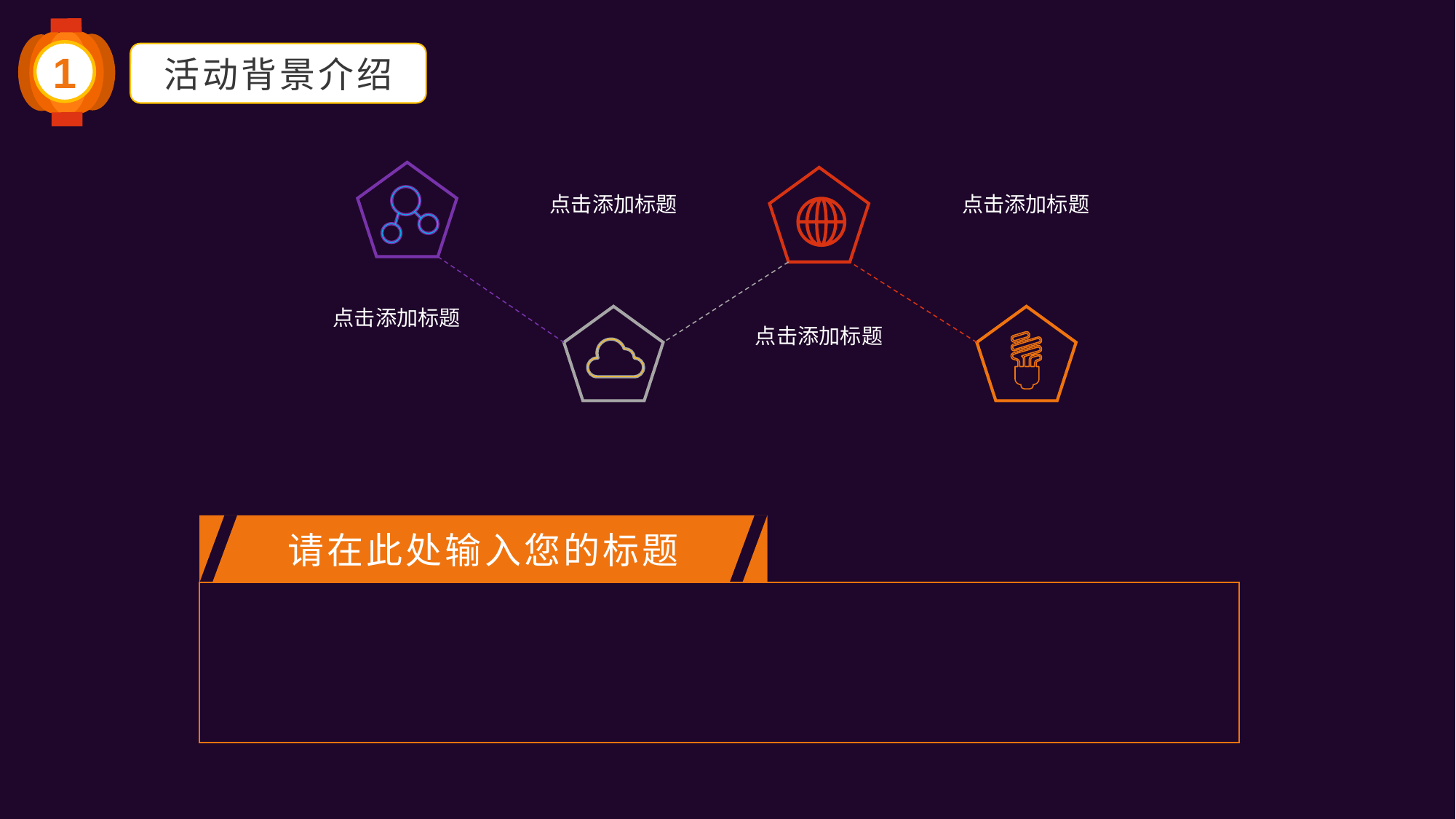

1
活动背景介绍

点击添加标题
点击添加标题

点击添加标题

点击添加标题

请在此处输入您的标题